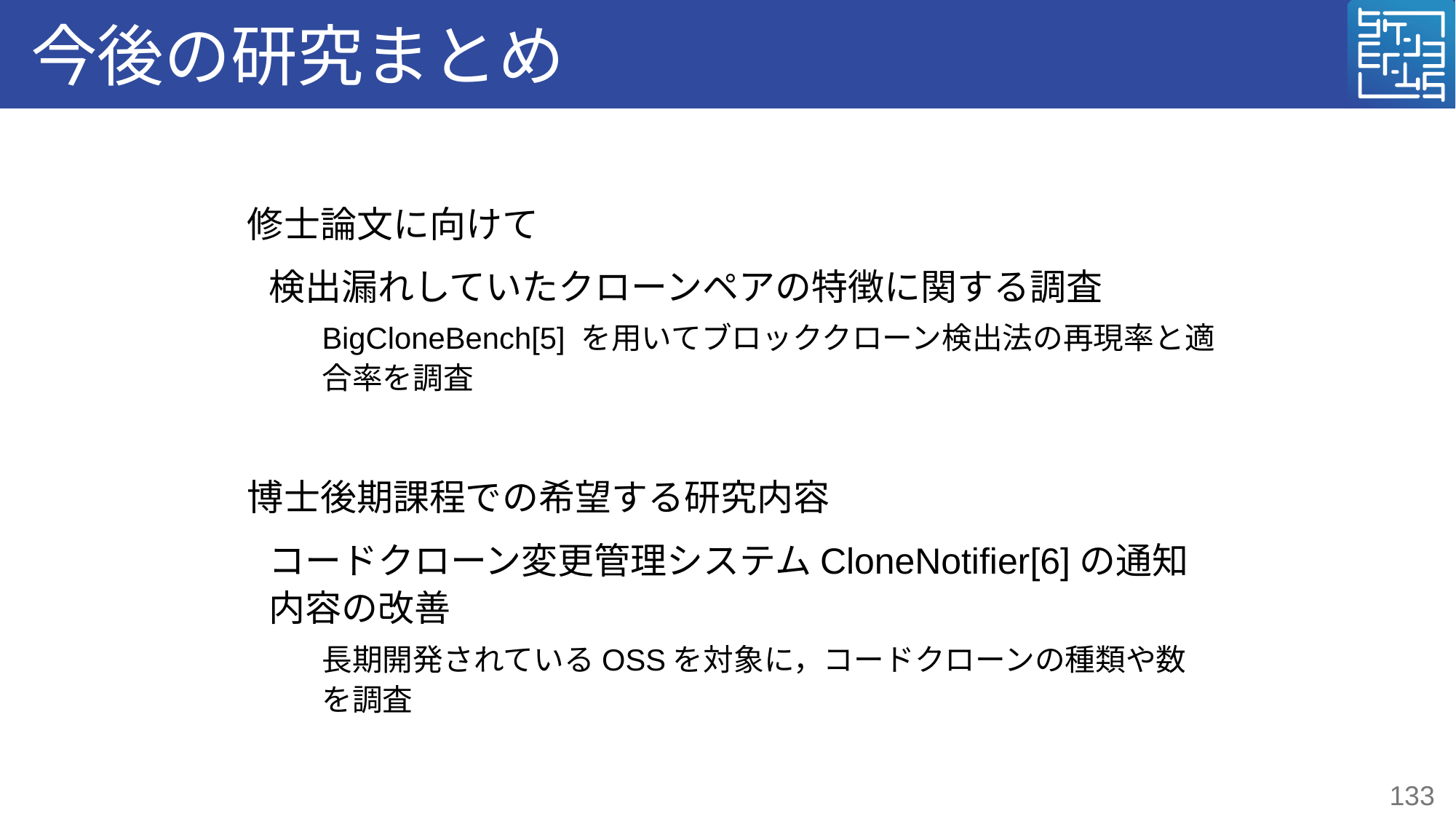

# 今後の研究まとめ
修士論文に向けて
検出漏れしていたクローンペアの特徴に関する調査
BigCloneBench[5] を用いてブロッククローン検出法の再現率と適合率を調査

博士後期課程での希望する研究内容
コードクローン変更管理システムCloneNotifier[6]の通知内容の改善
長期開発されているOSSを対象に，コードクローンの種類や数を調査
133